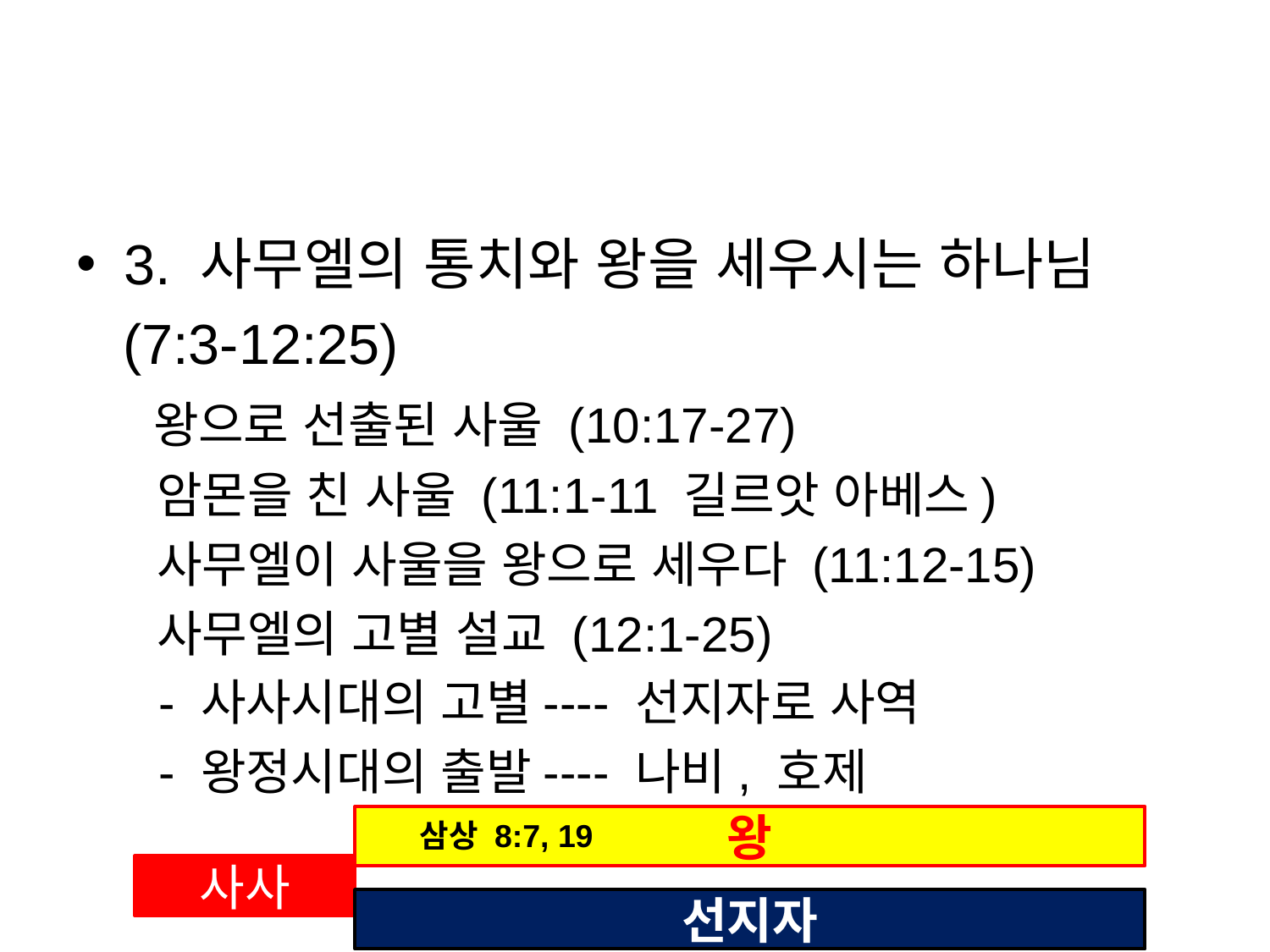

#
3. 사무엘의 통치와 왕을 세우시는 하나님
   (7:3-12:25)
    왕으로 선출된 사울 (10:17-27)
     암몬을 친 사울 (11:1-11 길르앗 아베스)
     사무엘이 사울을 왕으로 세우다 (11:12-15)
     사무엘의 고별 설교 (12:1-25)
      - 사사시대의 고별---- 선지자로 사역
      - 왕정시대의 출발---- 나비, 호제

왕
삼상 8:7, 19
사사
선지자